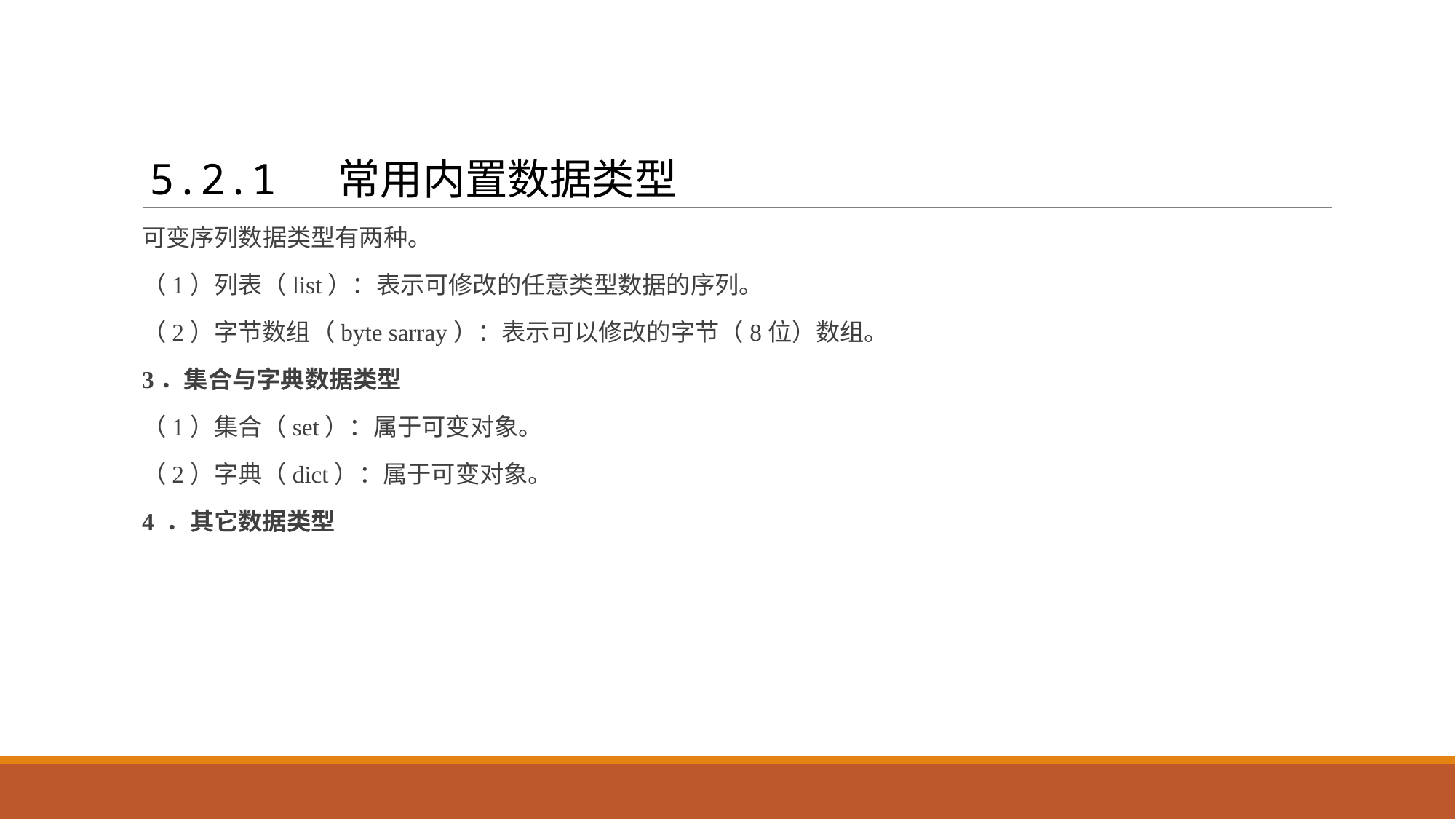

5.2.1  常用内置数据类型
可变序列数据类型有两种。
（1）列表（list）：表示可修改的任意类型数据的序列。
（2）字节数组（byte sarray）：表示可以修改的字节（8位）数组。
3．集合与字典数据类型
（1）集合（set）：属于可变对象。
（2）字典（dict）：属于可变对象。
4 ．其它数据类型